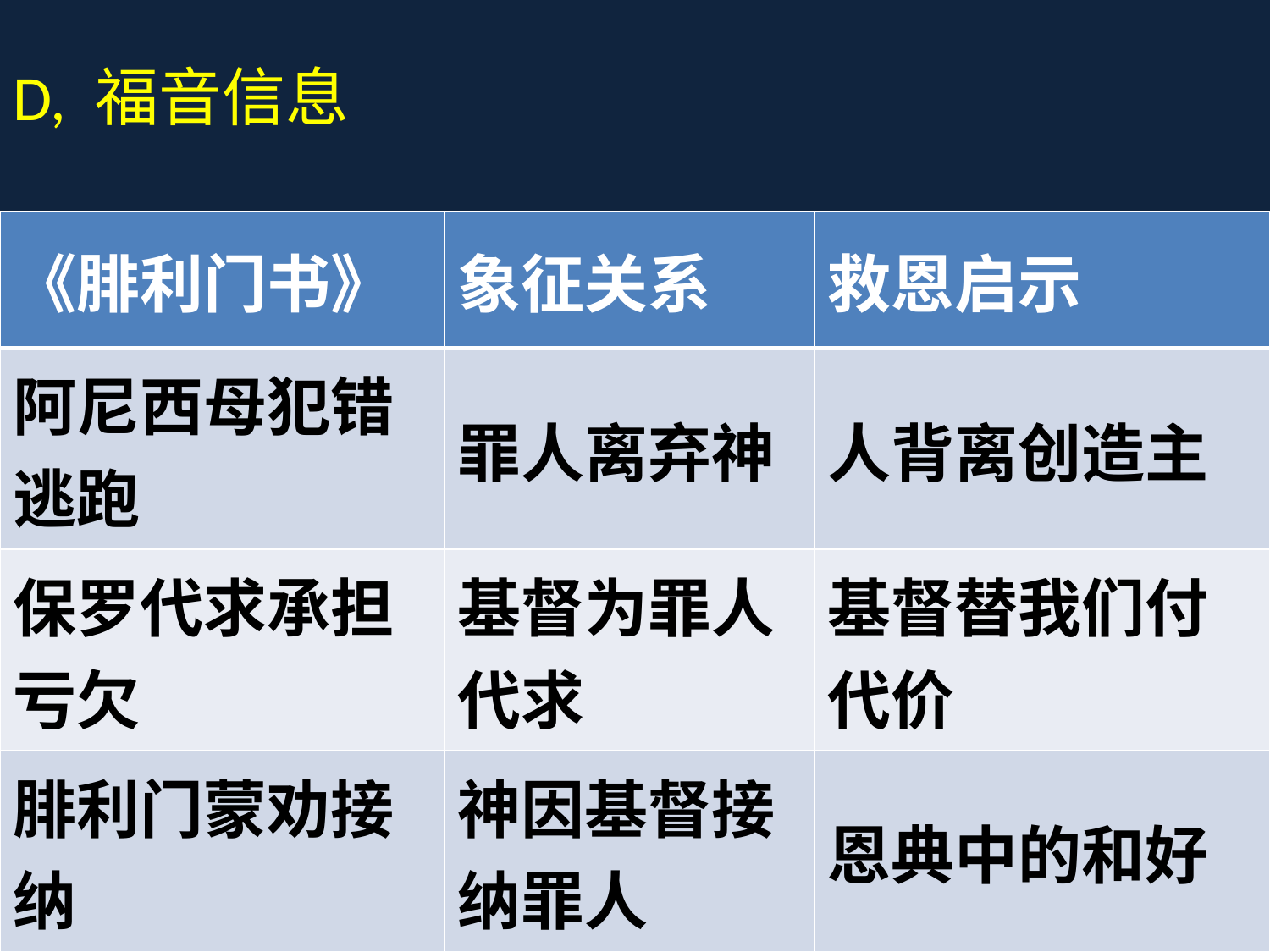

D, 福音信息
| 《腓利门书》 | 象征关系 | 救恩启示 |
| --- | --- | --- |
| 阿尼西母犯错逃跑 | 罪人离弃神 | 人背离创造主 |
| 保罗代求承担亏欠 | 基督为罪人代求 | 基督替我们付代价 |
| 腓利门蒙劝接纳 | 神因基督接纳罪人 | 恩典中的和好 |